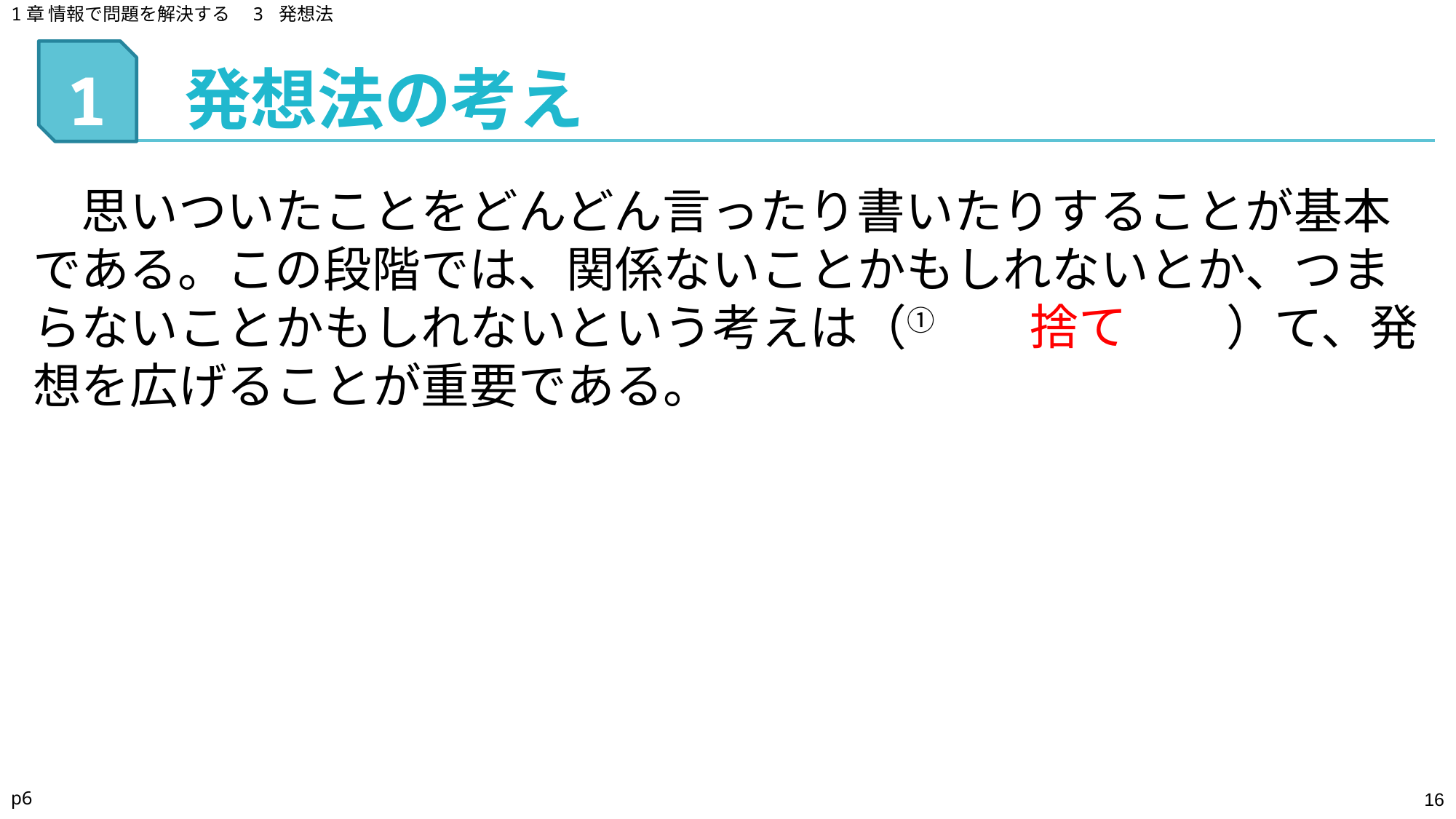

1章 情報で問題を解決する　3 発想法

発想法の考え
# 1
　思いついたことをどんどん言ったり書いたりすることが基本である。この段階では、関係ないことかもしれないとか、つまらないことかもしれないという考えは（①　　　　　　）て、発想を広げることが重要である。
捨て
p6
16